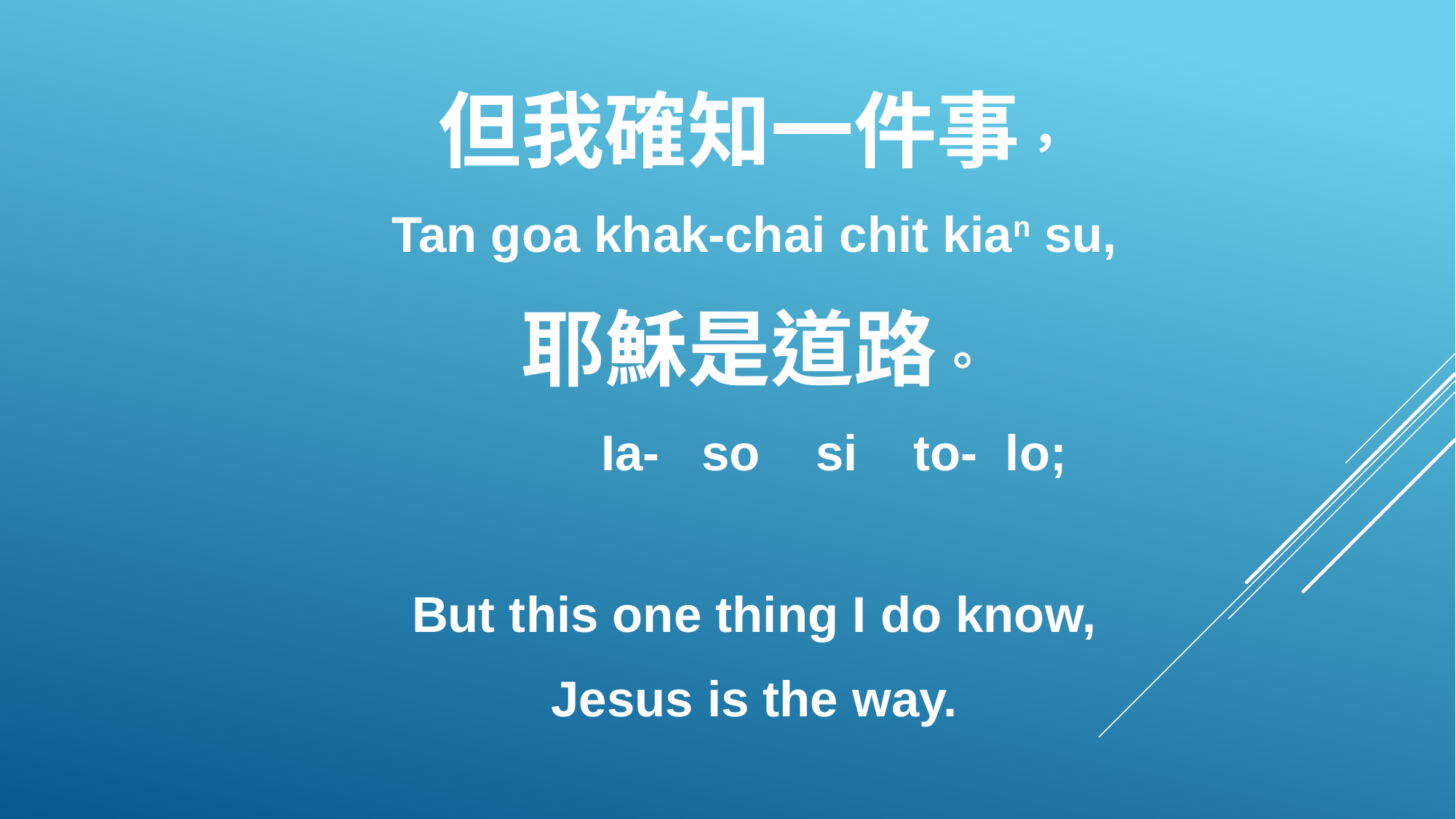

但我確知一件事，
Tan goa khak-chai chit kian su,
耶穌是道路。
                              Ia-   so    si    to-  lo;

But this one thing I do know,
Jesus is the way.